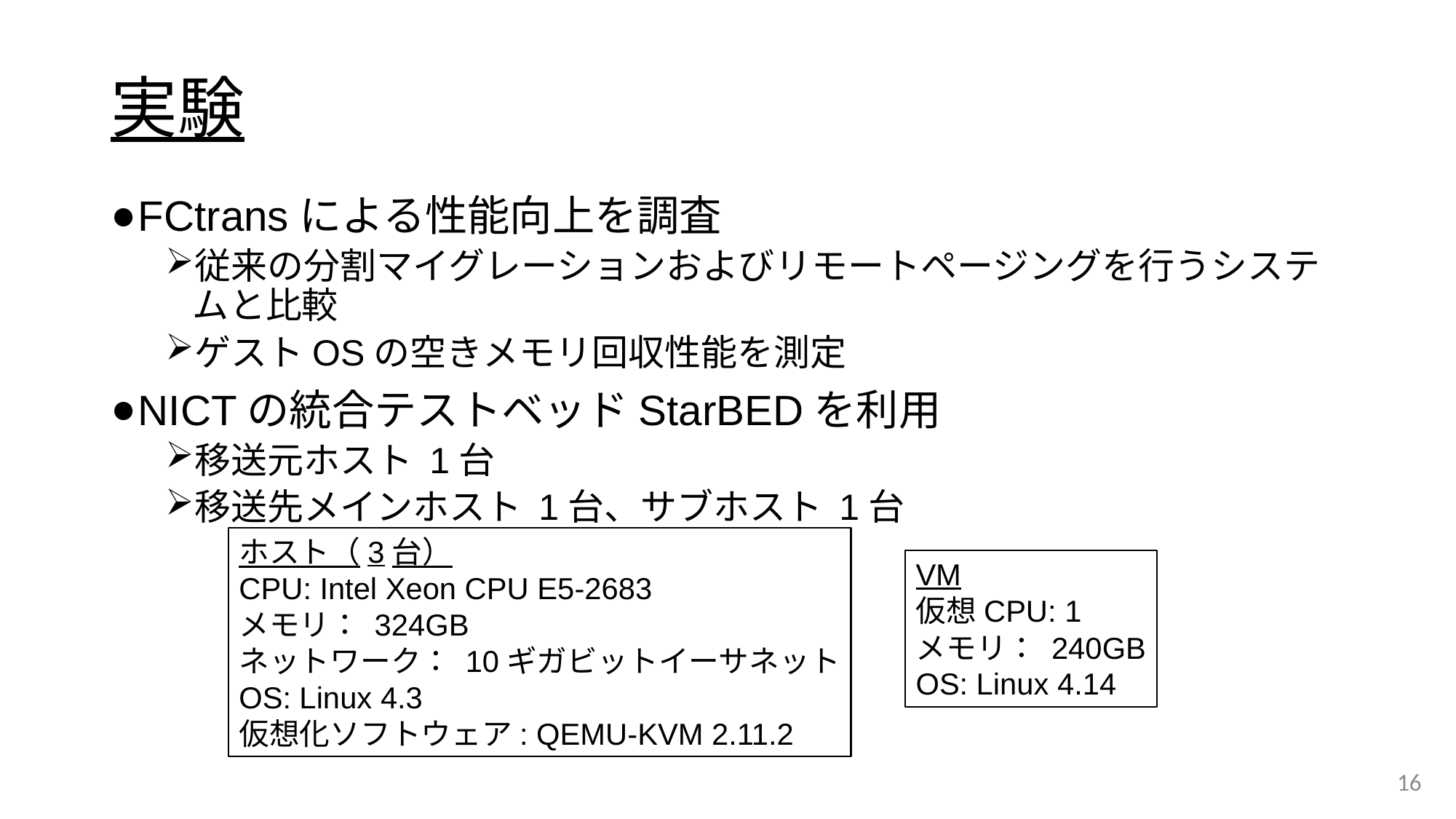

# 実験
FCtransによる性能向上を調査
従来の分割マイグレーションおよびリモートページングを行うシステムと比較
ゲストOSの空きメモリ回収性能を測定
NICTの統合テストベッドStarBEDを利用
移送元ホスト 1台
移送先メインホスト 1台、サブホスト 1台
ホスト（3台）
CPU: Intel Xeon CPU E5-2683
メモリ： 324GB
ネットワーク： 10ギガビットイーサネット
OS: Linux 4.3
仮想化ソフトウェア: QEMU-KVM 2.11.2
VM
仮想CPU: 1
メモリ： 240GB
OS: Linux 4.14
16